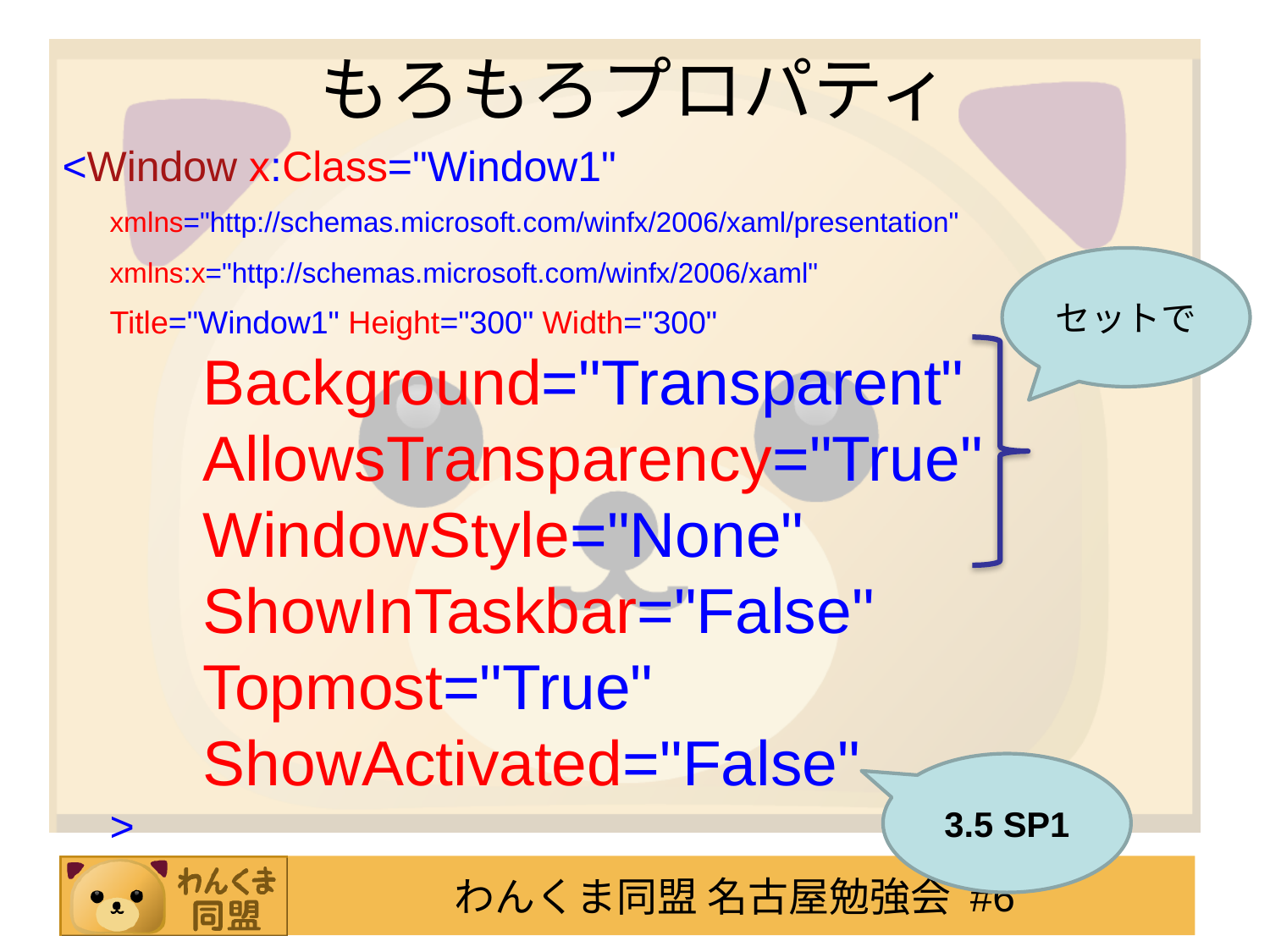

# もろもろプロパティ
<Window x:Class="Window1"
    xmlns="http://schemas.microsoft.com/winfx/2006/xaml/presentation"
    xmlns:x="http://schemas.microsoft.com/winfx/2006/xaml"
    Title="Window1" Height="300" Width="300"
        Background="Transparent"
        AllowsTransparency="True"
        WindowStyle="None"
        ShowInTaskbar="False"
        Topmost="True"
        ShowActivated="False"
    >
セットで

3.5 SP1